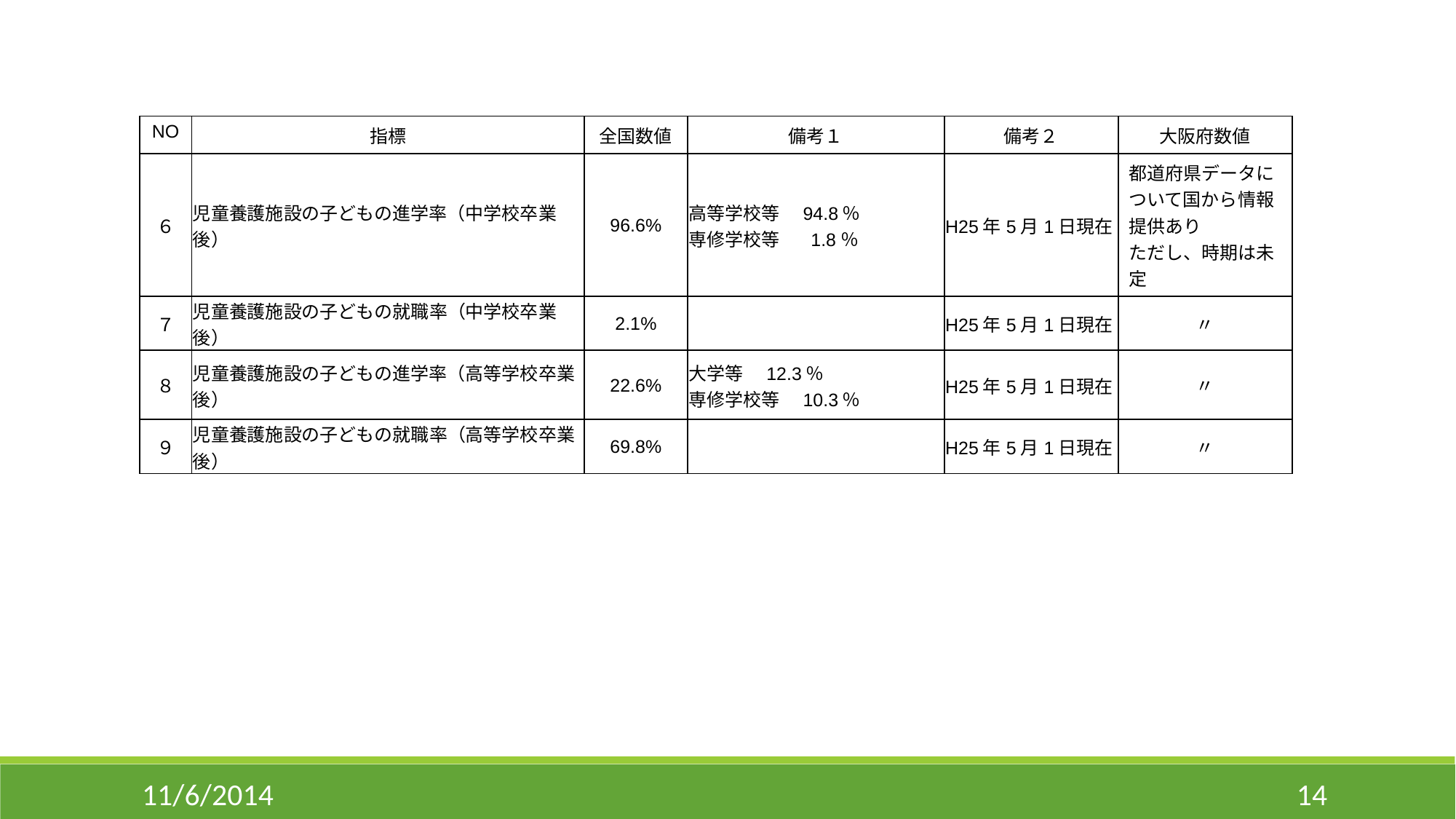

| NO | 指標 | 全国数値 | 備考１ | 備考２ | 大阪府数値 |
| --- | --- | --- | --- | --- | --- |
| ６ | 児童養護施設の子どもの進学率（中学校卒業後） | 96.6% | 高等学校等　94.8％ 専修学校等　 1.8％ | H25年5月1日現在 | 都道府県データについて国から情報提供あり ただし、時期は未定 |
| ７ | 児童養護施設の子どもの就職率（中学校卒業後） | 2.1% |  | H25年5月1日現在 | 〃 |
| ８ | 児童養護施設の子どもの進学率（高等学校卒業後） | 22.6% | 大学等　12.3％ 専修学校等　10.3％ | H25年5月1日現在 | 〃 |
| ９ | 児童養護施設の子どもの就職率（高等学校卒業後） | 69.8% |  | H25年5月1日現在 | 〃 |
11/6/2014
14